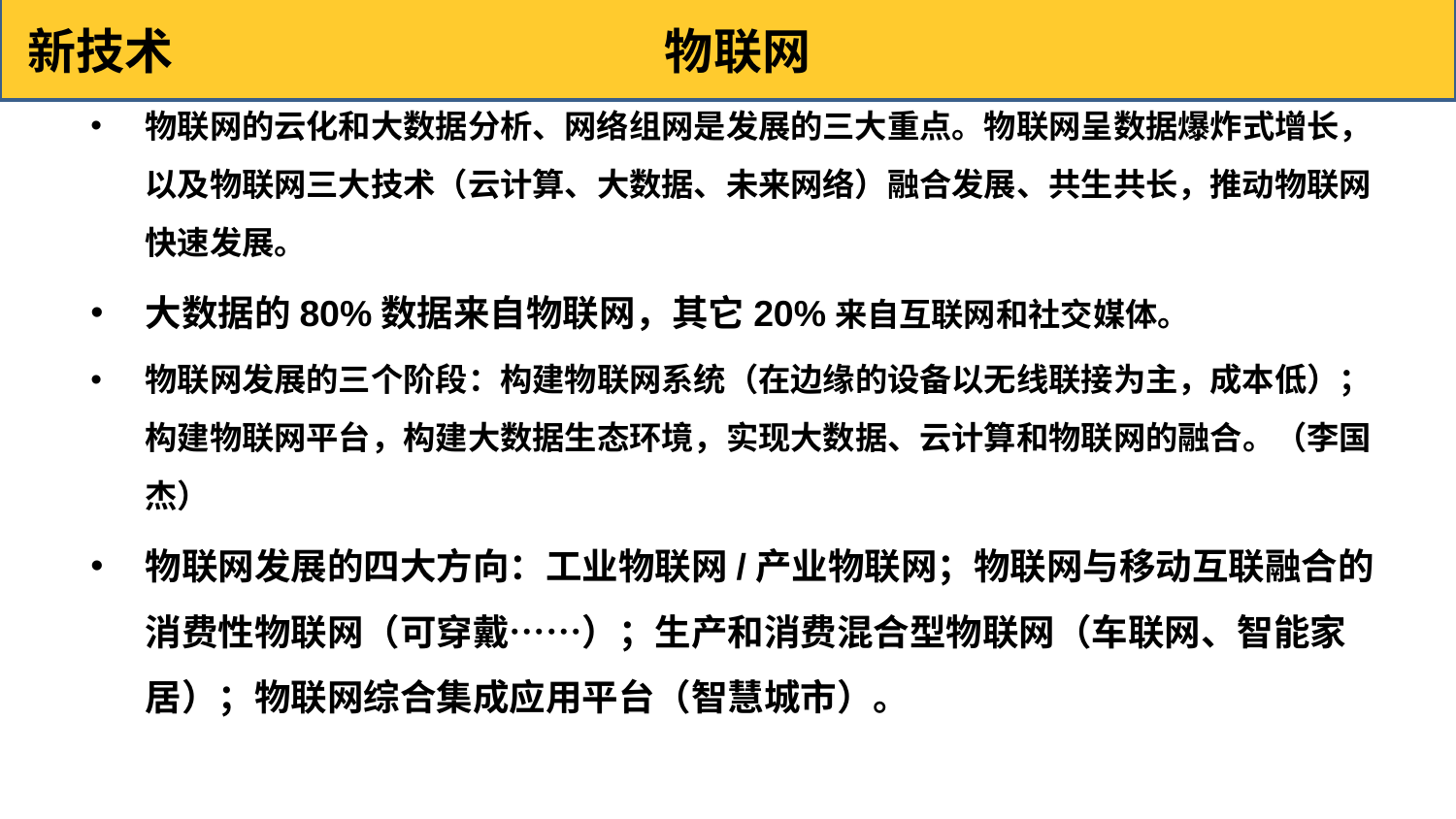

新技术                                             物联网

物联网的云化和大数据分析、网络组网是发展的三大重点。物联网呈数据爆炸式增长，以及物联网三大技术（云计算、大数据、未来网络）融合发展、共生共长，推动物联网快速发展。
大数据的80%数据来自物联网，其它20%来自互联网和社交媒体。
物联网发展的三个阶段：构建物联网系统（在边缘的设备以无线联接为主，成本低）；构建物联网平台，构建大数据生态环境，实现大数据、云计算和物联网的融合。（李国杰）
物联网发展的四大方向：工业物联网/产业物联网；物联网与移动互联融合的消费性物联网（可穿戴……）；生产和消费混合型物联网（车联网、智能家居）；物联网综合集成应用平台（智慧城市）。

42